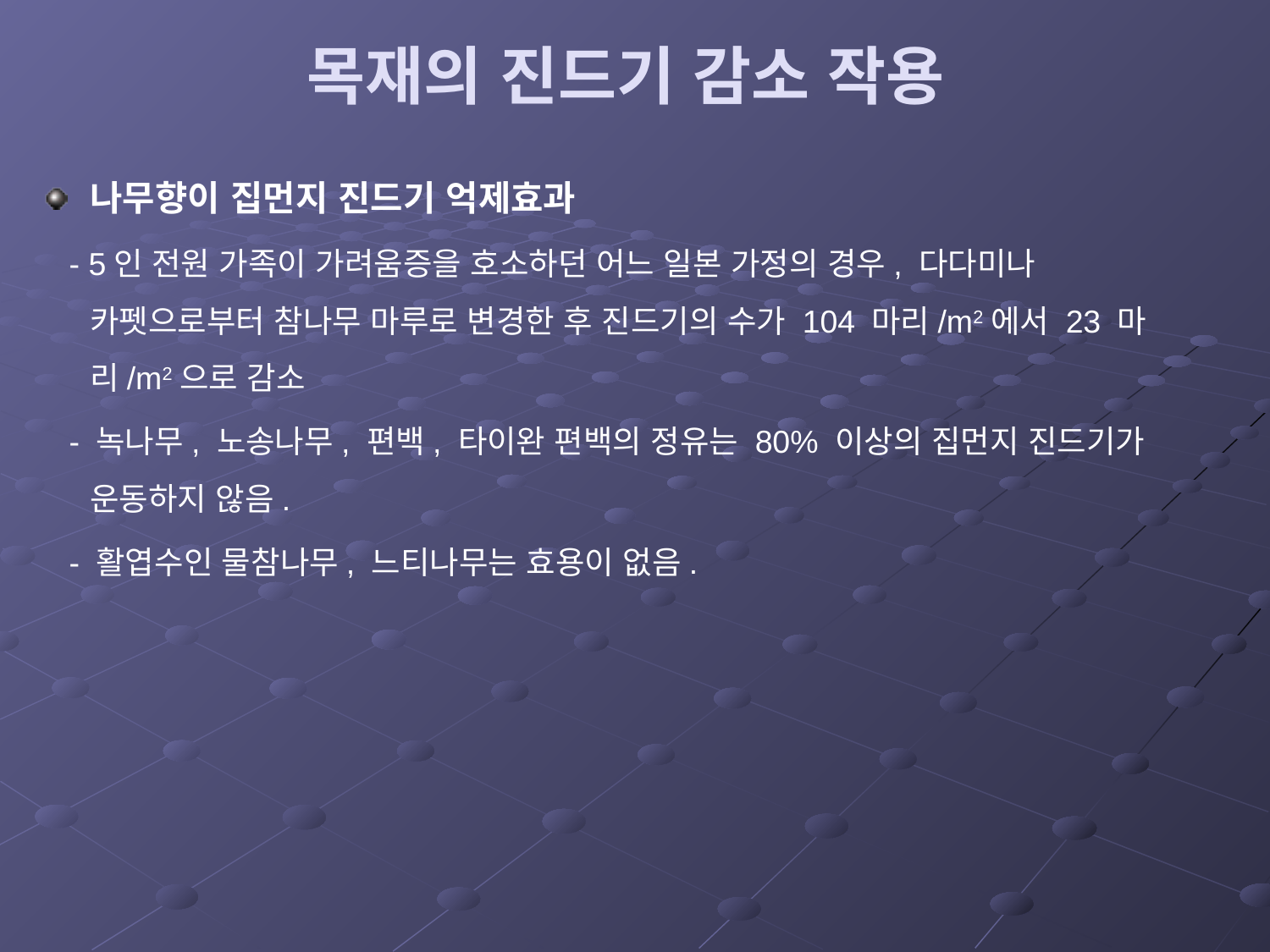

# 목재의 진드기 감소 작용
나무향이 집먼지 진드기 억제효과
   - 5인 전원 가족이 가려움증을 호소하던 어느 일본 가정의 경우, 다다미나 카펫으로부터 참나무 마루로 변경한 후 진드기의 수가 104 마리/m2에서 23 마리/m2으로 감소
   - 녹나무, 노송나무, 편백, 타이완 편백의 정유는 80% 이상의 집먼지 진드기가 운동하지 않음.
   - 활엽수인 물참나무, 느티나무는 효용이 없음.